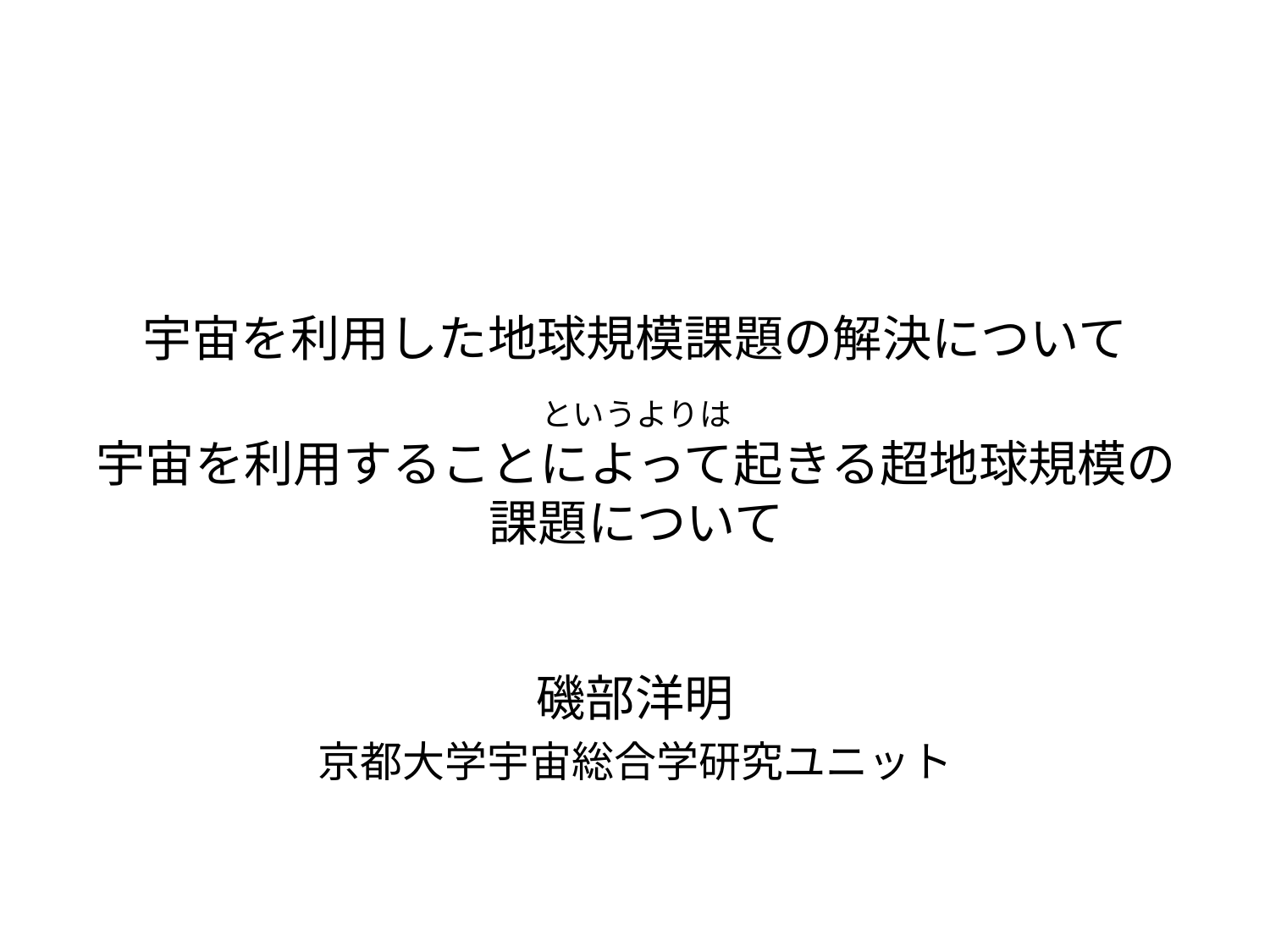

# 宇宙を利用した地球規模課題の解決について
というよりは
宇宙を利用することによって起きる超地球規模の
課題について
磯部洋明
京都大学宇宙総合学研究ユニット